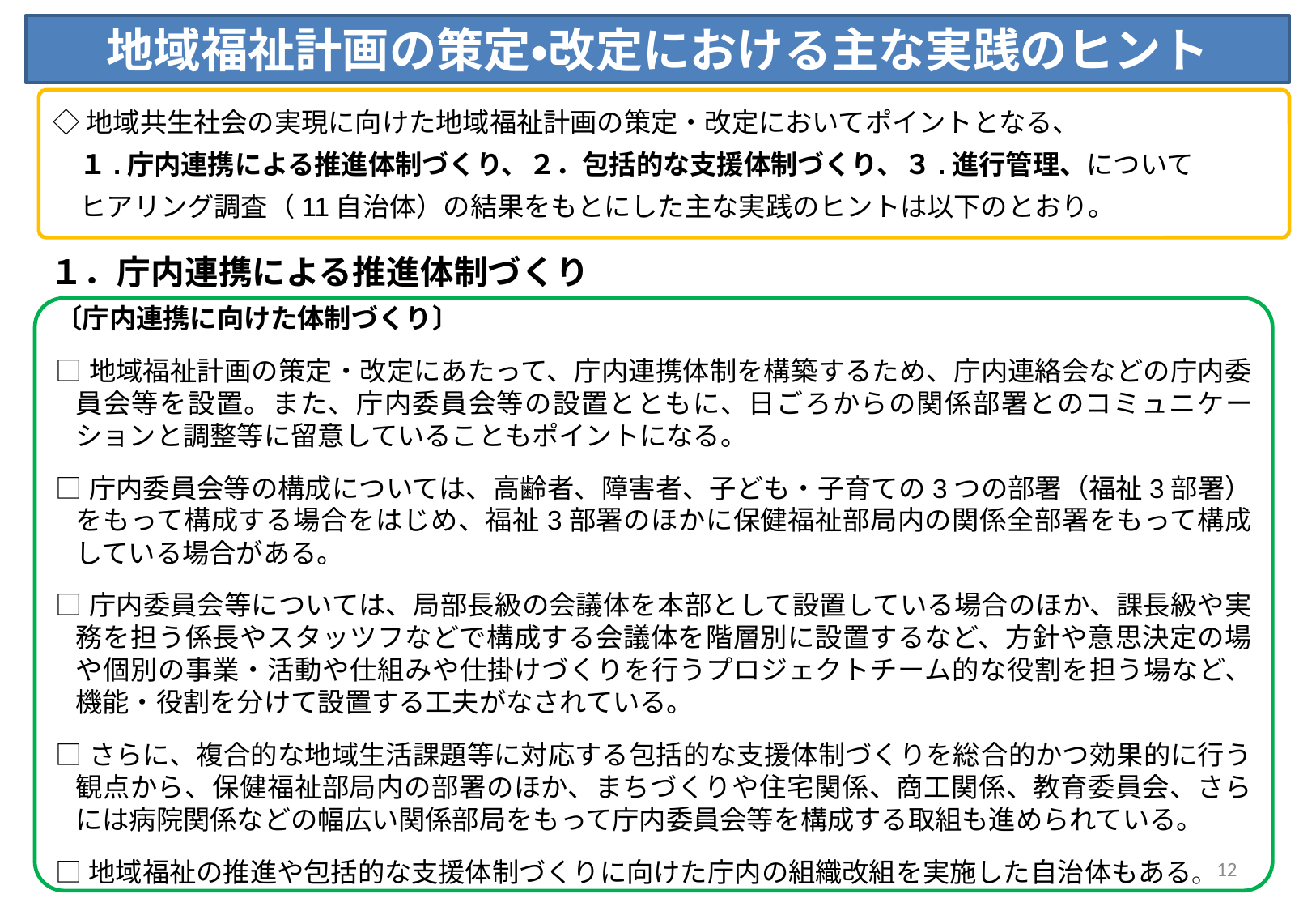

地域福祉計画の策定・改定における主な実践のヒント
◇地域共生社会の実現に向けた地域福祉計画の策定・改定においてポイントとなる、
　１.庁内連携による推進体制づくり、２．包括的な支援体制づくり、３.進行管理、について
　ヒアリング調査（11自治体）の結果をもとにした主な実践のヒントは以下のとおり。
１．庁内連携による推進体制づくり
〔庁内連携に向けた体制づくり〕
□地域福祉計画の策定・改定にあたって、庁内連携体制を構築するため、庁内連絡会などの庁内委員会等を設置。また、庁内委員会等の設置とともに、日ごろからの関係部署とのコミュニケーションと調整等に留意していることもポイントになる。
□庁内委員会等の構成については、高齢者、障害者、子ども・子育ての3つの部署（福祉3部署）をもって構成する場合をはじめ、福祉3部署のほかに保健福祉部局内の関係全部署をもって構成している場合がある。
□庁内委員会等については、局部長級の会議体を本部として設置している場合のほか、課長級や実務を担う係長やスタッツフなどで構成する会議体を階層別に設置するなど、方針や意思決定の場や個別の事業・活動や仕組みや仕掛けづくりを行うプロジェクトチーム的な役割を担う場など、機能・役割を分けて設置する工夫がなされている。
□さらに、複合的な地域生活課題等に対応する包括的な支援体制づくりを総合的かつ効果的に行う観点から、保健福祉部局内の部署のほか、まちづくりや住宅関係、商工関係、教育委員会、さらには病院関係などの幅広い関係部局をもって庁内委員会等を構成する取組も進められている。
□地域福祉の推進や包括的な支援体制づくりに向けた庁内の組織改組を実施した自治体もある。
12